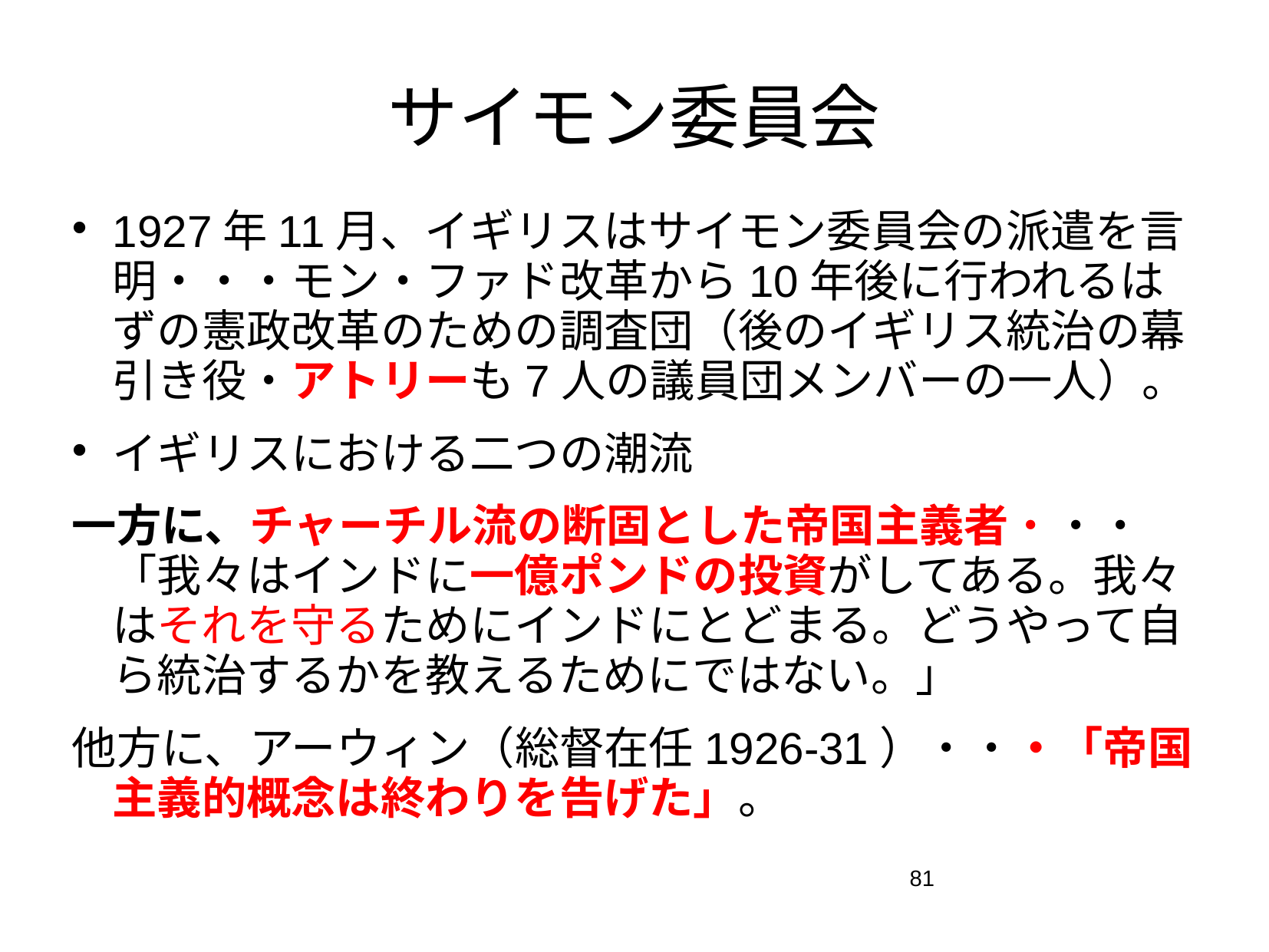

# サイモン委員会
1927年11月、イギリスはサイモン委員会の派遣を言明・・・モン・ファド改革から10年後に行われるはずの憲政改革のための調査団（後のイギリス統治の幕引き役・アトリーも7人の議員団メンバーの一人）。
イギリスにおける二つの潮流
一方に、チャーチル流の断固とした帝国主義者・・・「我々はインドに一億ポンドの投資がしてある。我々はそれを守るためにインドにとどまる。どうやって自ら統治するかを教えるためにではない。」
他方に、アーウィン（総督在任1926-31）・・・「帝国主義的概念は終わりを告げた」。
81